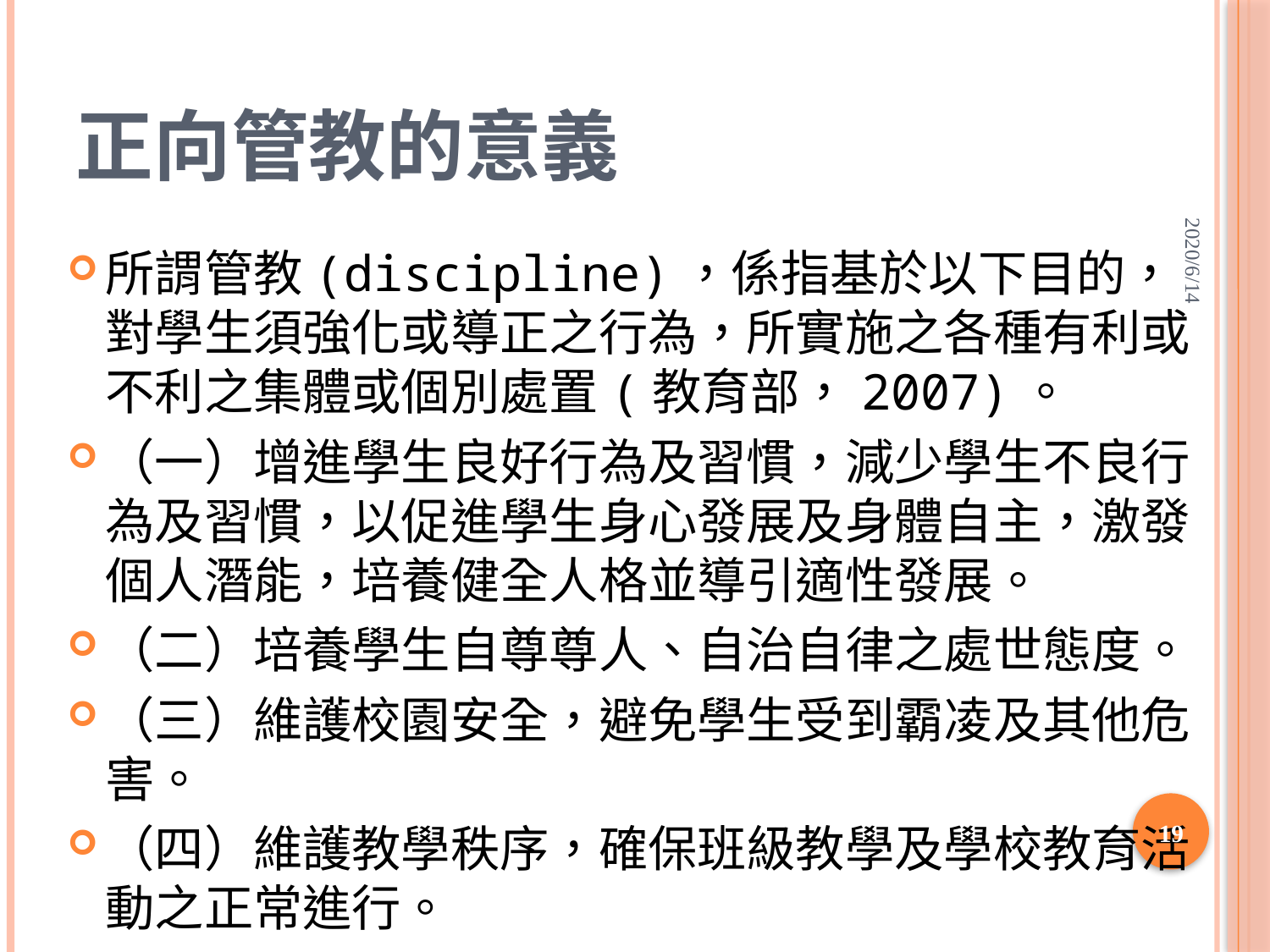

# 正向管教的意義
2020/6/14
所謂管教(discipline)，係指基於以下目的，對學生須強化或導正之行為，所實施之各種有利或不利之集體或個別處置(教育部，2007)。
（一）增進學生良好行為及習慣，減少學生不良行為及習慣，以促進學生身心發展及身體自主，激發個人潛能，培養健全人格並導引適性發展。
（二）培養學生自尊尊人、自治自律之處世態度。
（三）維護校園安全，避免學生受到霸凌及其他危害。
（四）維護教學秩序，確保班級教學及學校教育活動之正常進行。
19